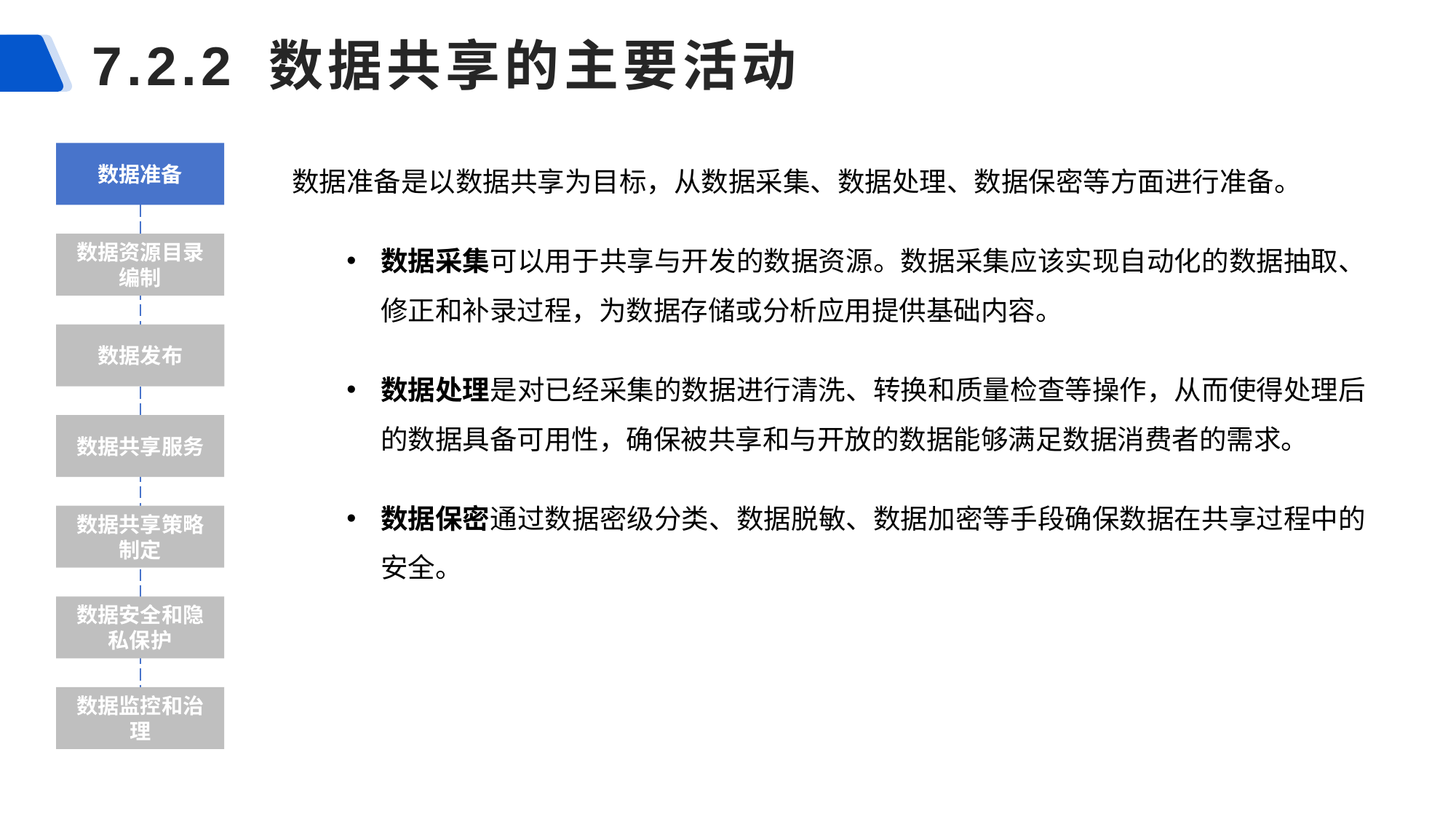

# 7.2.2 数据共享的主要活动
数据准备
数据准备是以数据共享为目标，从数据采集、数据处理、数据保密等方面进行准备。
数据采集可以用于共享与开发的数据资源。数据采集应该实现自动化的数据抽取、修正和补录过程，为数据存储或分析应用提供基础内容。
数据处理是对已经采集的数据进行清洗、转换和质量检查等操作，从而使得处理后的数据具备可用性，确保被共享和与开放的数据能够满足数据消费者的需求。
数据保密通过数据密级分类、数据脱敏、数据加密等手段确保数据在共享过程中的安全。
数据资源目录编制
数据发布
数据共享服务
数据共享策略制定
数据安全和隐私保护
数据监控和治理